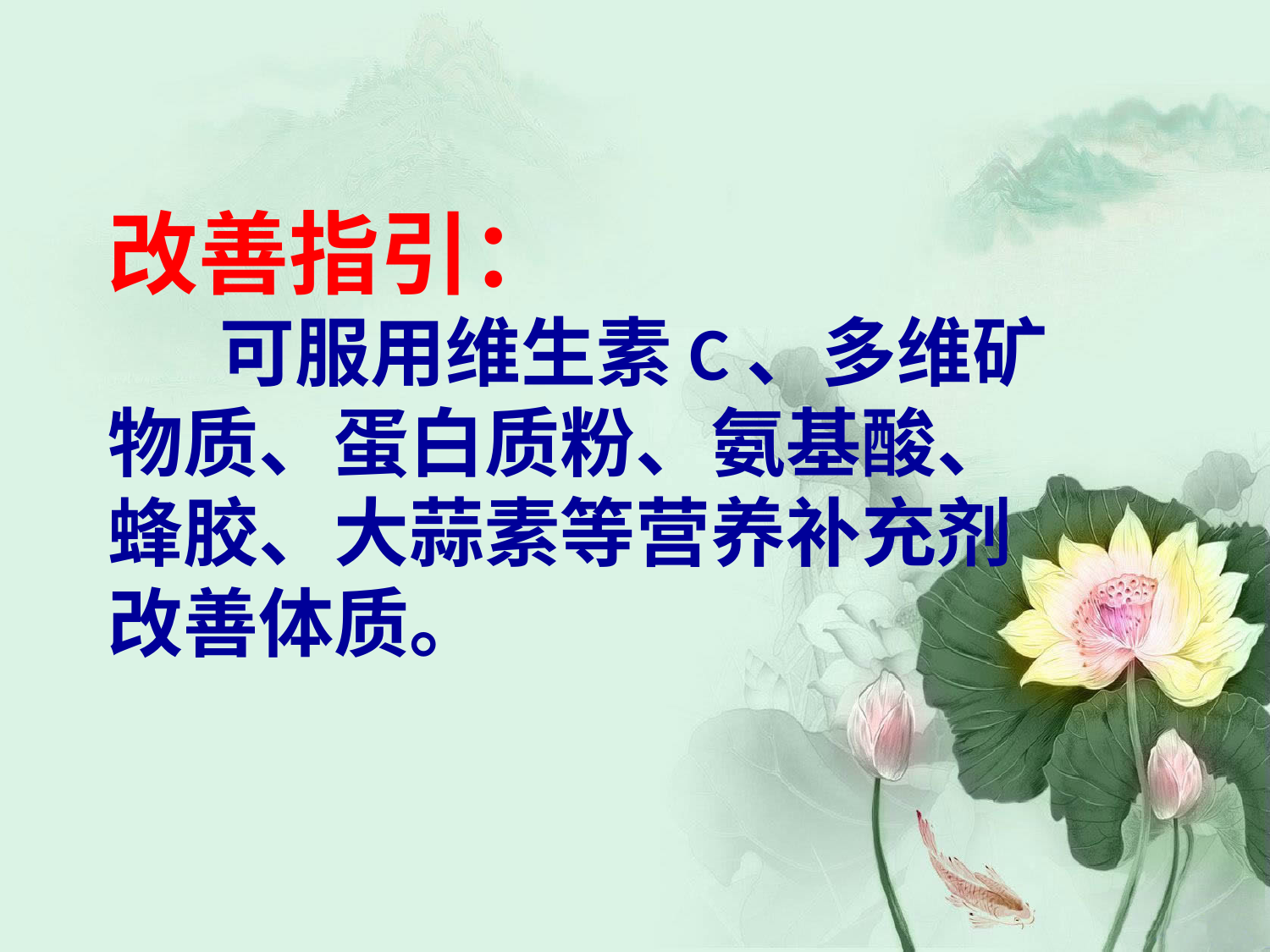

# 改善指引： 可服用维生素C、多维矿物质、蛋白质粉、氨基酸、蜂胶、大蒜素等营养补充剂改善体质。